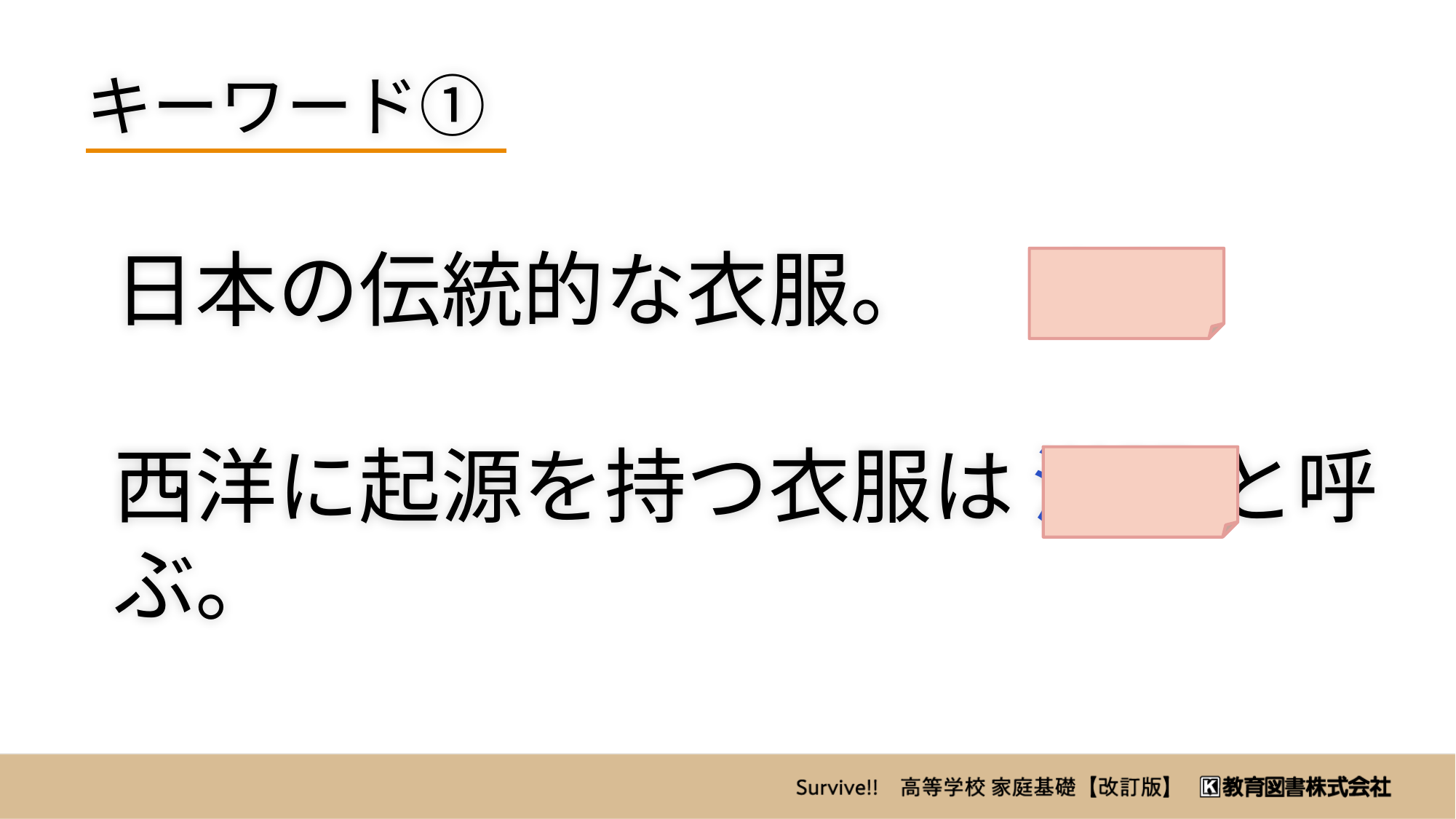

キーワード①
日本の伝統的な衣服。

西洋に起源を持つ衣服は 洋服 と呼ぶ。
和服